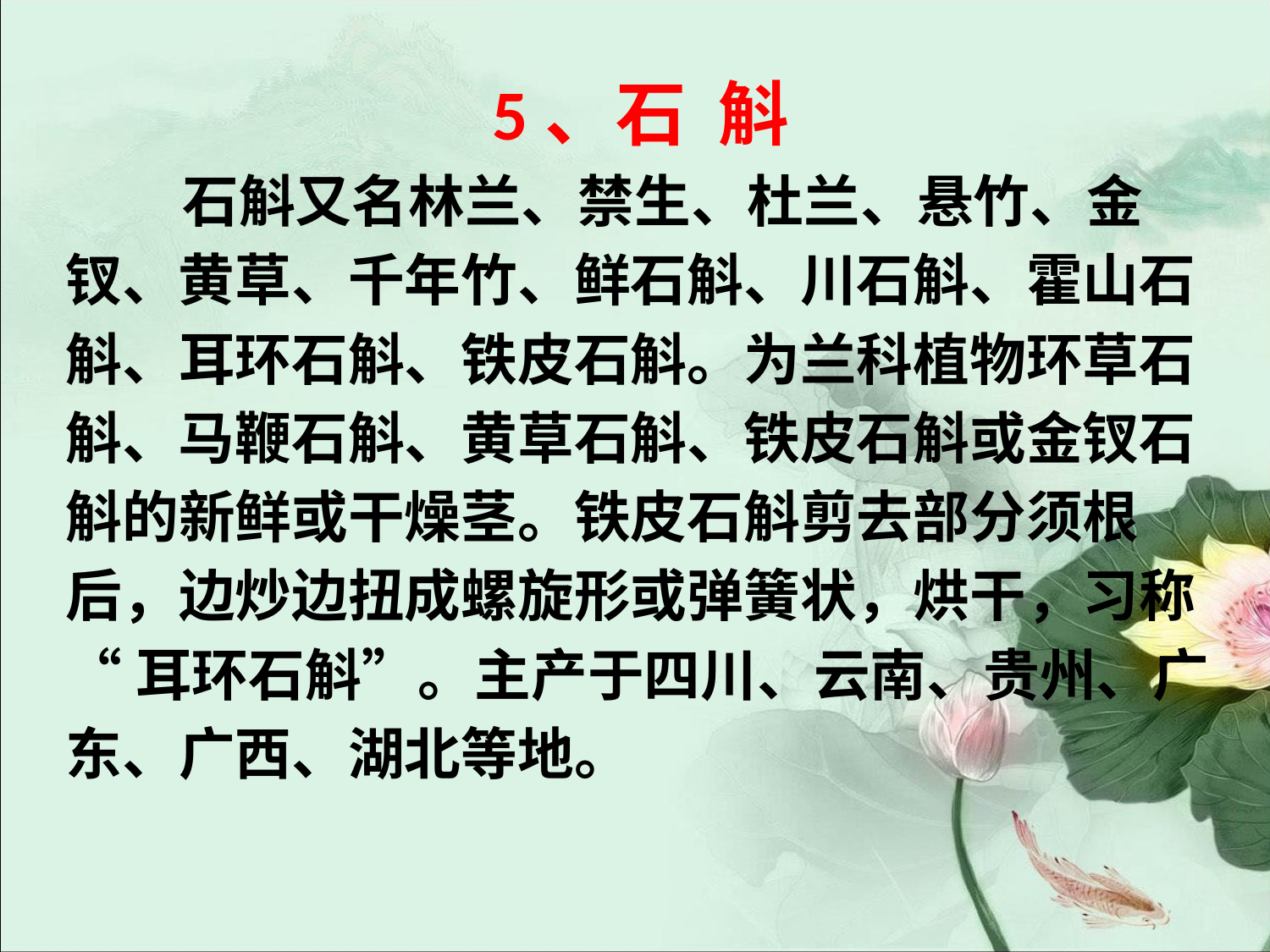

#
5、石  斛
        石斛又名林兰、禁生、杜兰、悬竹、金
钗、黄草、千年竹、鲜石斛、川石斛、霍山石
斛、耳环石斛、铁皮石斛。为兰科植物环草石
斛、马鞭石斛、黄草石斛、铁皮石斛或金钗石
斛的新鲜或干燥茎。铁皮石斛剪去部分须根
后，边炒边扭成螺旋形或弹簧状，烘干，习称
“耳环石斛”。主产于四川、云南、贵州、广
东、广西、湖北等地。